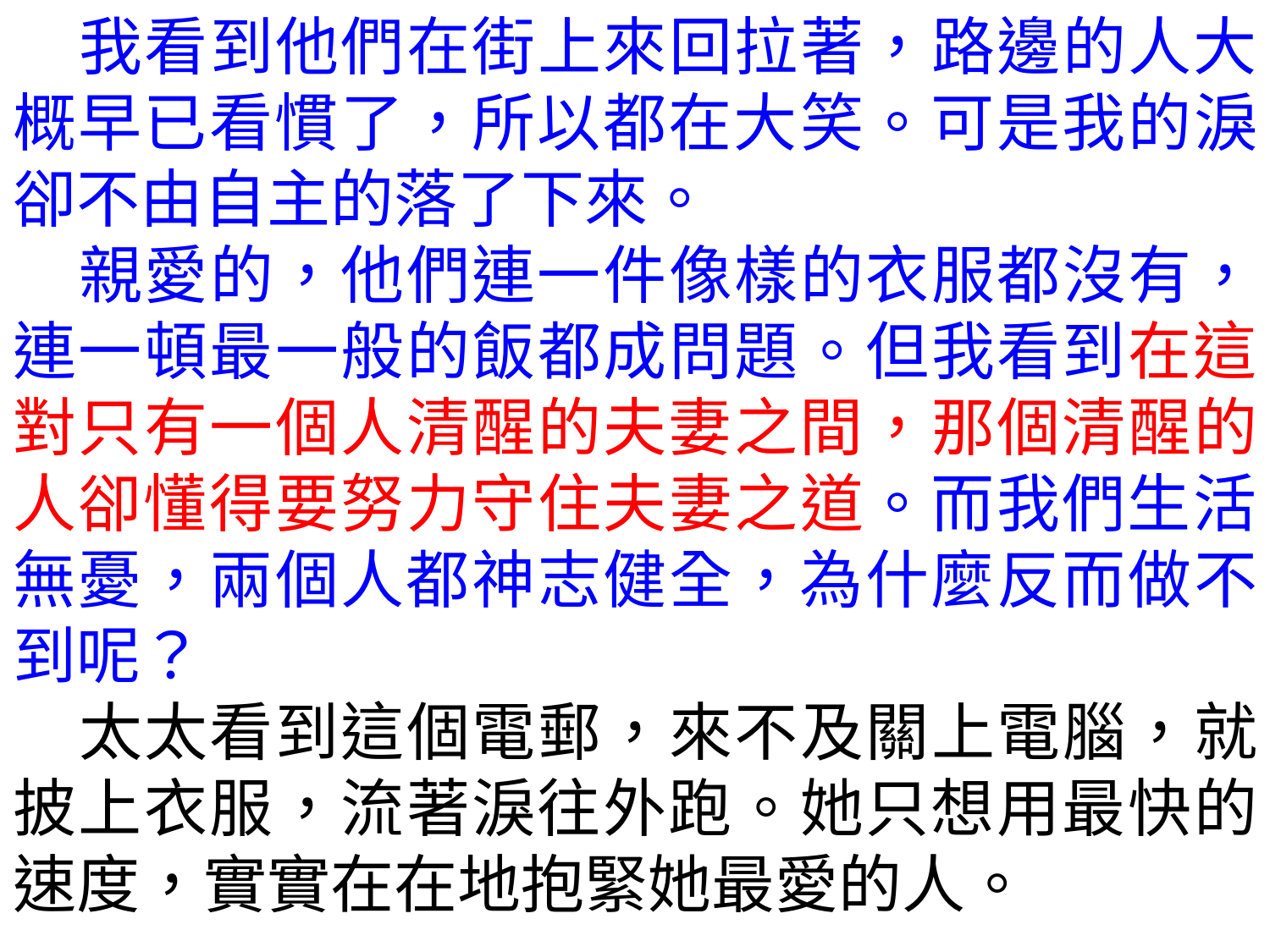

我看到他們在街上來回拉著，路邊的人大概早已看慣了，所以都在大笑。可是我的淚卻不由自主的落了下來。
   親愛的，他們連一件像樣的衣服都沒有，連一頓最一般的飯都成問題。但我看到在這對只有一個人清醒的夫妻之間，那個清醒的人卻懂得要努力守住夫妻之道。而我們生活無憂，兩個人都神志健全，為什麼反而做不到呢？
   太太看到這個電郵，來不及關上電腦，就披上衣服，流著淚往外跑。她只想用最快的速度，實實在在地抱緊她最愛的人。